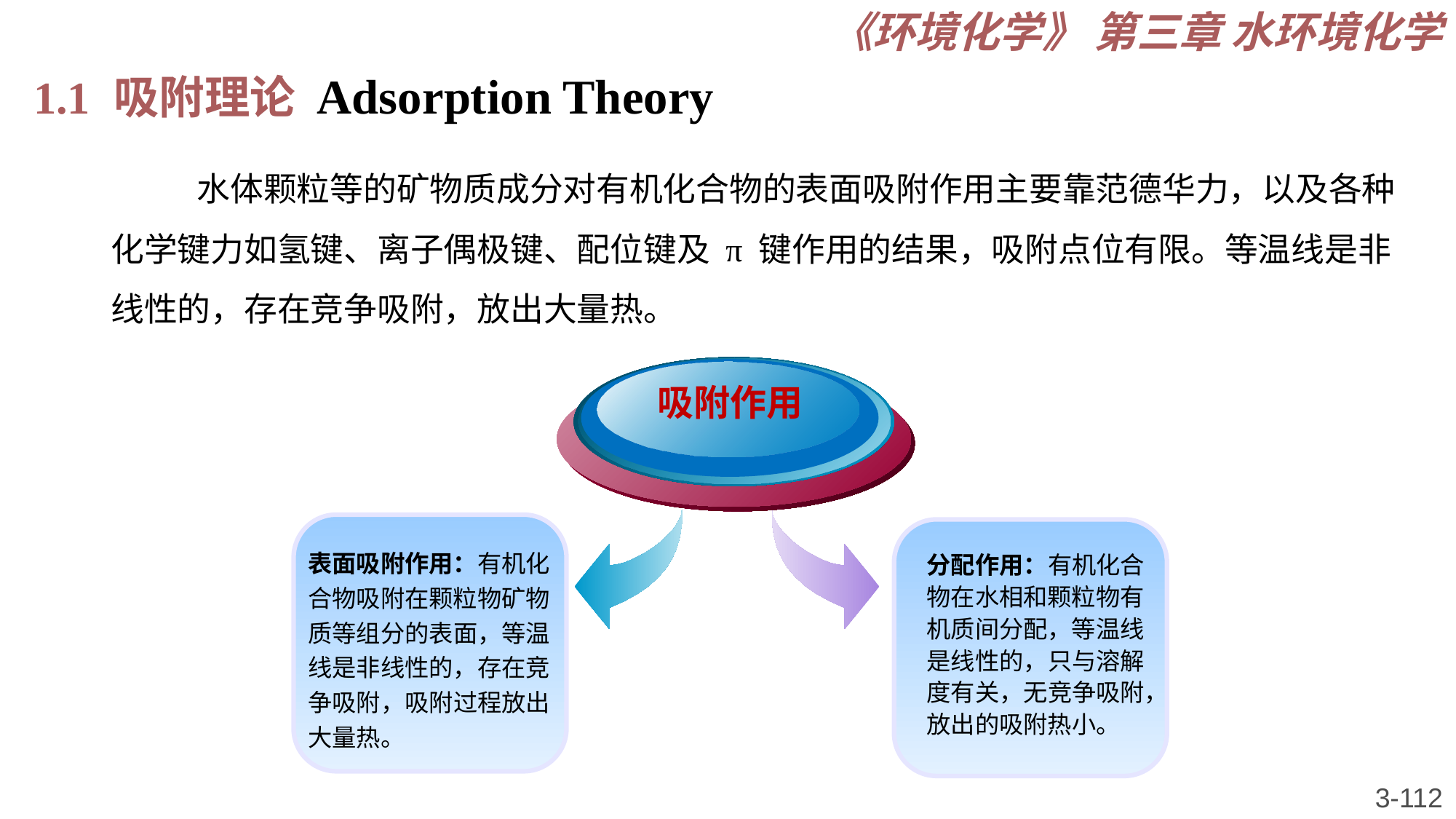

《环境化学》 第三章 水环境化学
1.1 吸附理论 Adsorption Theory
水体颗粒等的矿物质成分对有机化合物的表面吸附作用主要靠范德华力，以及各种化学键力如氢键、离子偶极键、配位键及 π 键作用的结果，吸附点位有限。等温线是非线性的，存在竞争吸附，放出大量热。

吸附作用

表面吸附作用：有机化合物吸附在颗粒物矿物质等组分的表面，等温线是非线性的，存在竞争吸附，吸附过程放出大量热。

分配作用：有机化合物在水相和颗粒物有机质间分配，等温线是线性的，只与溶解度有关，无竞争吸附，放出的吸附热小。
3-112